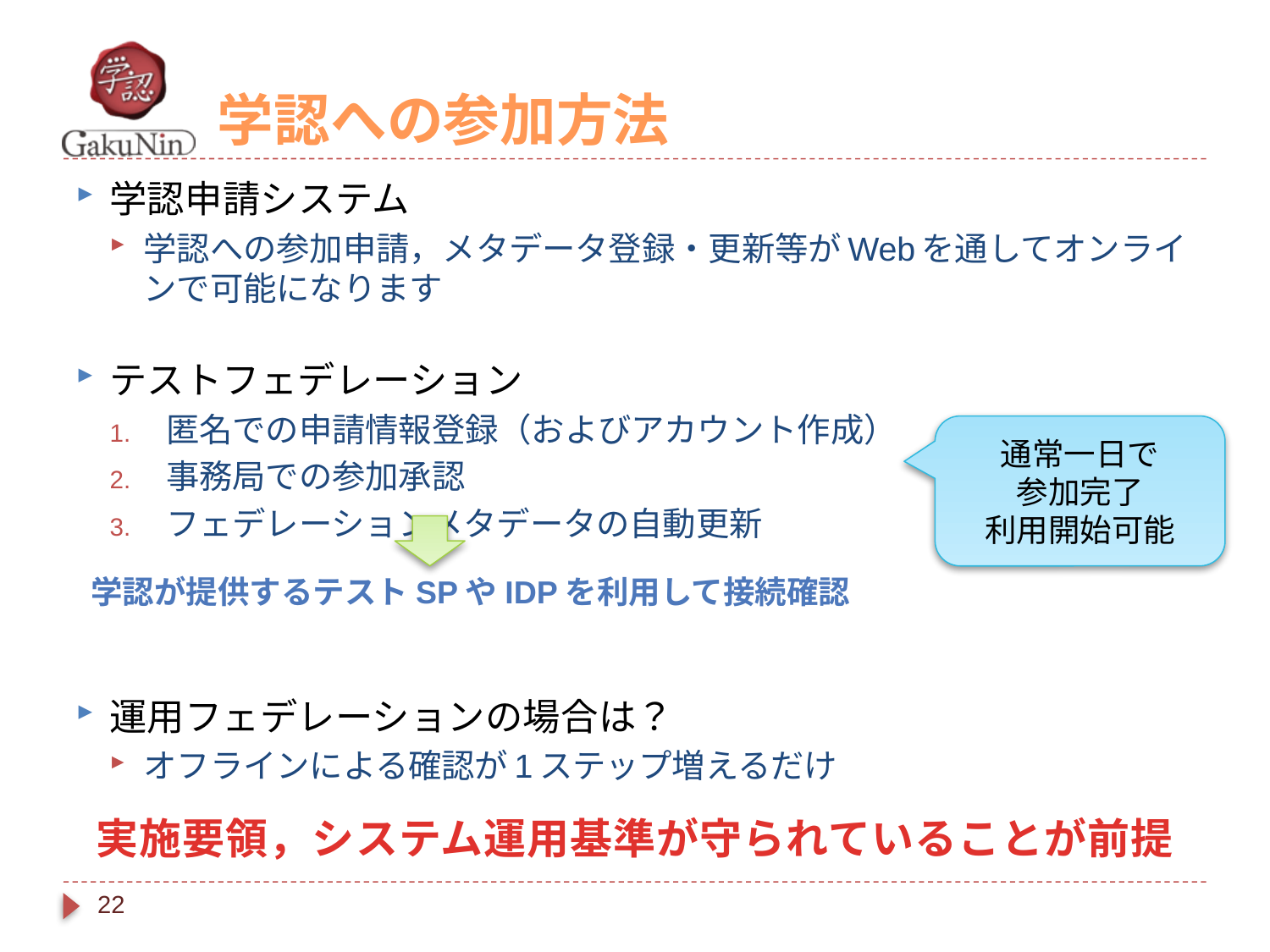

# 学認への参加方法
学認申請システム
学認への参加申請，メタデータ登録・更新等がWebを通してオンラインで可能になります
テストフェデレーション
匿名での申請情報登録（およびアカウント作成）
事務局での参加承認
フェデレーションメタデータの自動更新

運用フェデレーションの場合は？
オフラインによる確認が1ステップ増えるだけ
通常一日で
参加完了
利用開始可能

学認が提供するテストSPやIdPを利用して接続確認
実施要領，システム運用基準が守られていることが前提
22